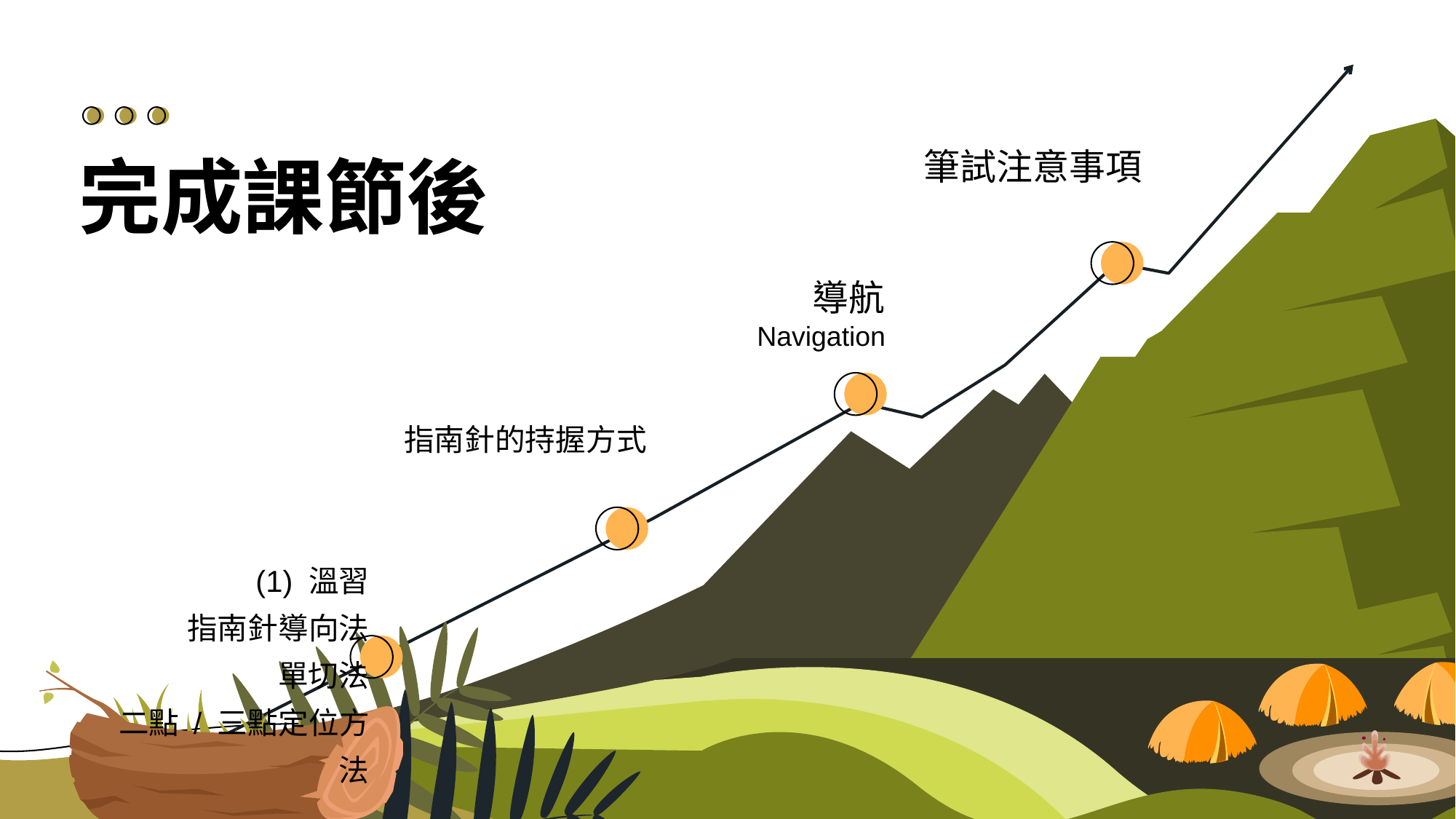

筆試注意事項

完成課節後
導航
Navigation

指南針的持握方式

(1) 溫習
指南針導向法
單切法
二點 / 三點定位方法

33